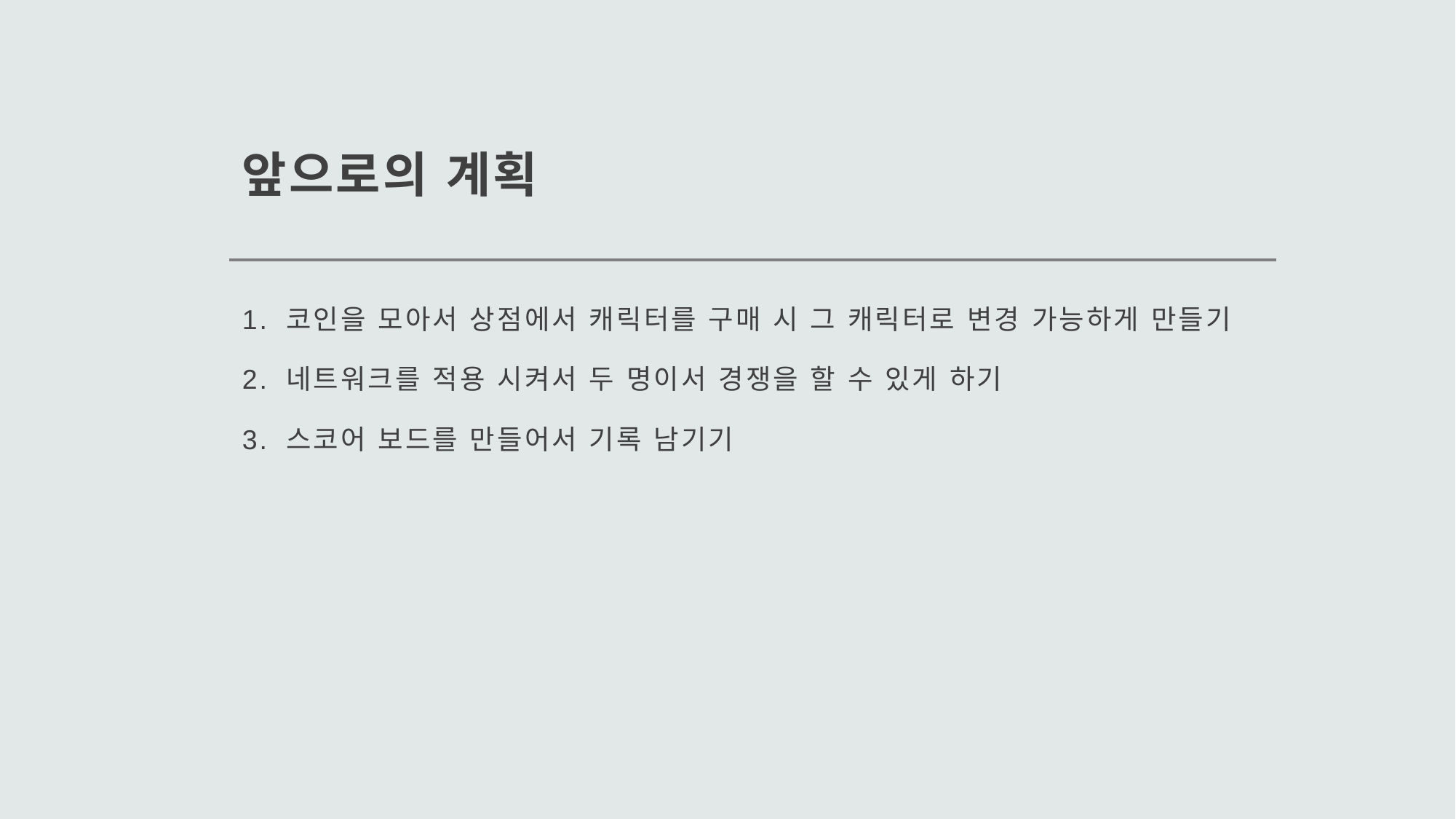

# 앞으로의 계획
1. 코인을 모아서 상점에서 캐릭터를 구매 시 그 캐릭터로 변경 가능하게 만들기
2. 네트워크를 적용 시켜서 두 명이서 경쟁을 할 수 있게 하기
3. 스코어 보드를 만들어서 기록 남기기